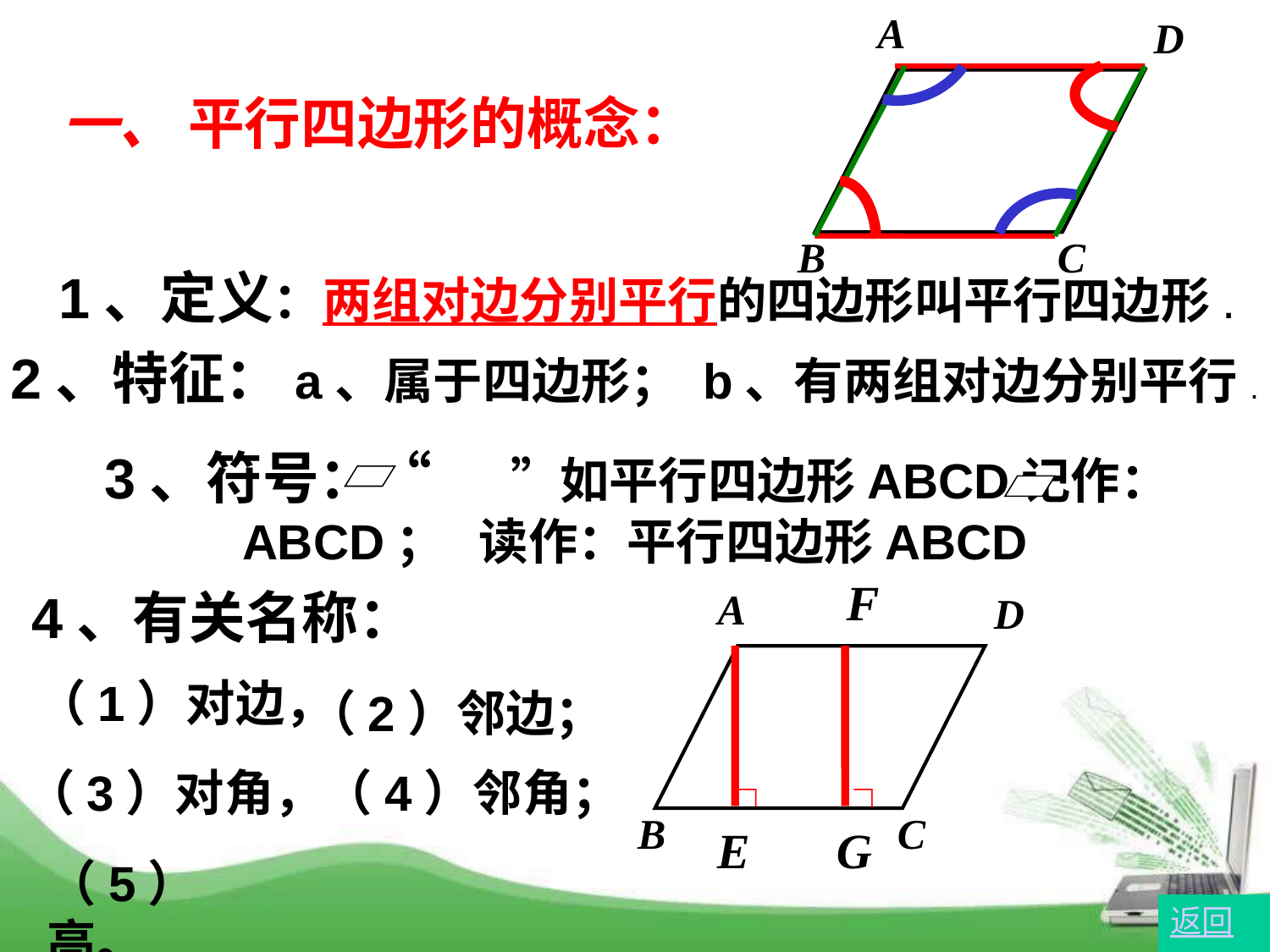

A
  D

B
C

一、 平行四边形的概念：

  1、定义：两组对边分别平行的四边形叫平行四边形.
  2、特征：a、属于四边形； b、有两组对边分别平行.
 3、符号：“       ”如平行四边形ABCD记作：  ABCD；   读作：平行四边形ABCD

F
4、有关名称：
A
  D

B
C

（1）对边，
（2）邻边；
（3）对角，（4）邻角；
∟
∟
E
G
（5）高。
返回